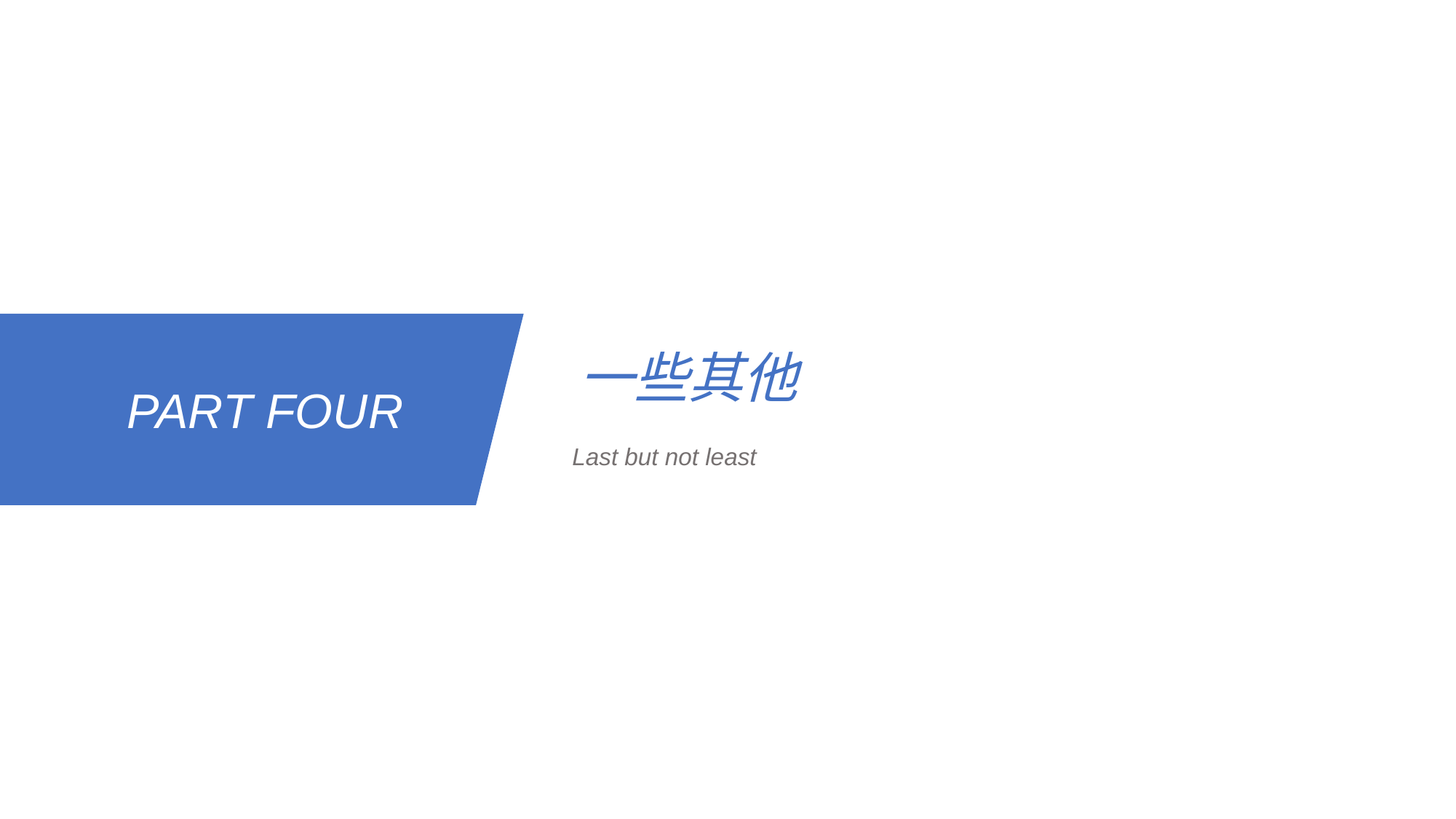

一些其他
PART FOUR
Last but not least